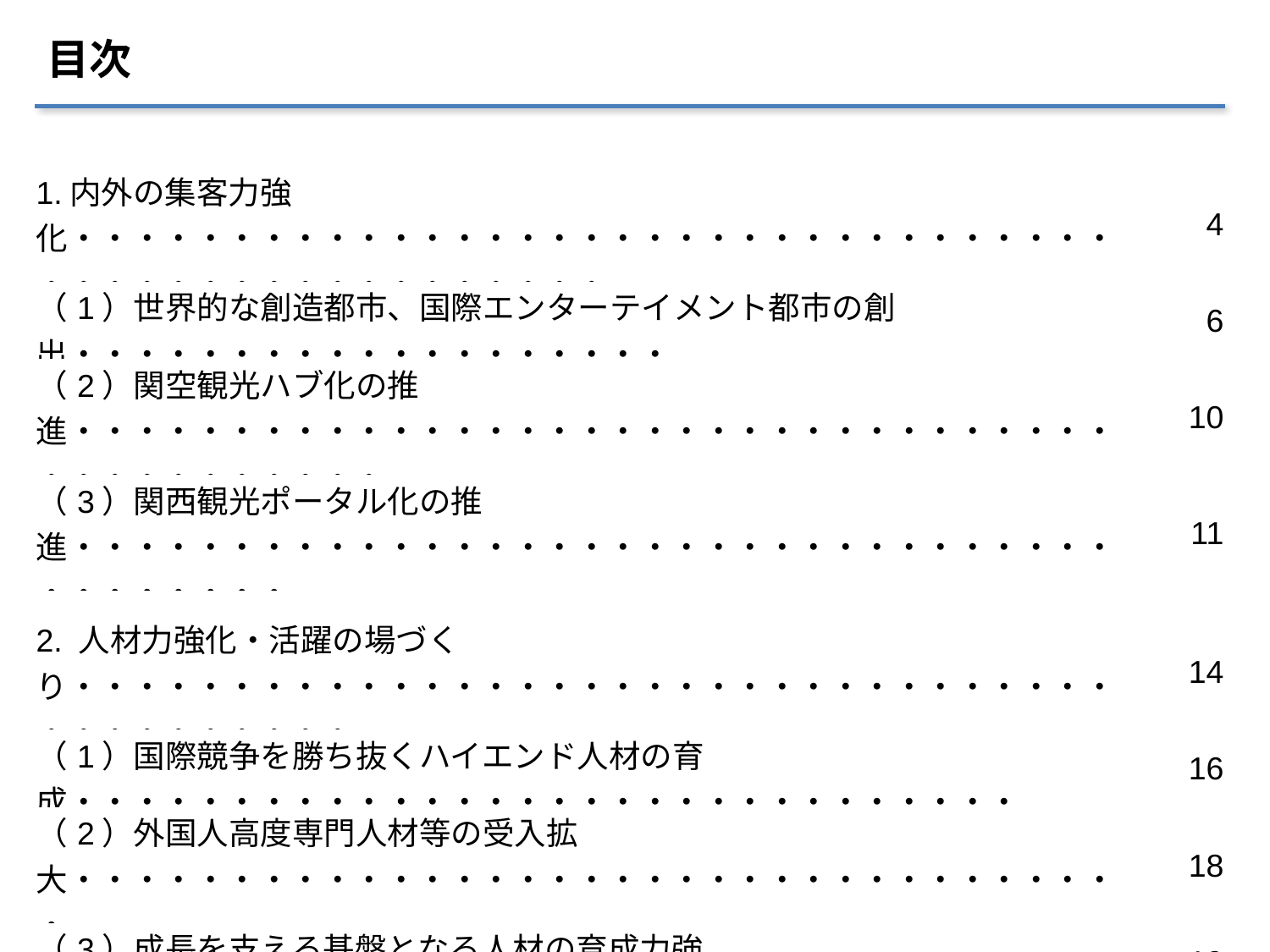

目次
| 1.内外の集客力強化・・・・・・・・・・・・・・・・・・・・・・・・・・・・・・・・・・・・・・・・・・・・・・・・・・・ | 4 |
| --- | --- |
| （1）世界的な創造都市、国際エンターテイメント都市の創出・・・・・・・・・・・・・・・・・・・ | 6 |
| （2）関空観光ハブ化の推進・・・・・・・・・・・・・・・・・・・・・・・・・・・・・・・・・・・・・・・・・・・・ | 10 |
| （3）関西観光ポータル化の推進・・・・・・・・・・・・・・・・・・・・・・・・・・・・・・・・・・・・・・・・・ | 11 |
|  |  |
| 2. 人材力強化・活躍の場づくり・・・・・・・・・・・・・・・・・・・・・・・・・・・・・・・・・・・・・・・・・・・ | 14 |
| （1）国際競争を勝ち抜くハイエンド人材の育成・・・・・・・・・・・・・・・・・・・・・・・・・・・・・・ | 16 |
| （2）外国人高度専門人材等の受入拡大・・・・・・・・・・・・・・・・・・・・・・・・・・・・・・・・・・ | 18 |
| （3）成長を支える基盤となる人材の育成力強化・・・・・・・・・・・・・・・・・・・・・・・・・・・・・ | 19 |
| （4）地域の強みを活かす労働市場の構築・・・・・・・・・・・・・・・・・・・・・・・・・・・・・・・・・ | 22 |
| （5）成長を支えるセーフティネットの整備と多様な人材が活躍できる場づくり・・・・・・・・ | 23 |
|  |  |
| 3. 強みを活かす産業・技術の強化・・・・・・・・・・・・・・・・・・・・・・・・・・・・・・・・・・・・・・・・・ | 28 |
| （1）先端技術産業のさらなる強化・・・・・・・・・・・・・・・・・・・・・・・・・・・・・・・・・・・・・・ | 30 |
| （2）世界市場に打って出る大阪産業・大阪企業への支援・・・・・・・・・・・・・・・・・・・・ | 34 |
| （3）生活支援型サービス産業・都市型サービス産業の強化・・・・・・・・・・・・・・・・・・・ | 35 |
| （4）対内投資促進による国際競争力の強化・・・・・・・・・・・・・・・・・・・・・・・・・・・・・・ | 36 |
| （5）ハイエンドなものづくりの推進・・・・・・・・・・・・・・・・・・・・・・・・・・・・・・・・・・・・・・・・ | 37 |
| （6）成長分野に挑戦する企業への支援・経済活動の新陳代謝の促進・・・・・・・・・・ | 39 |